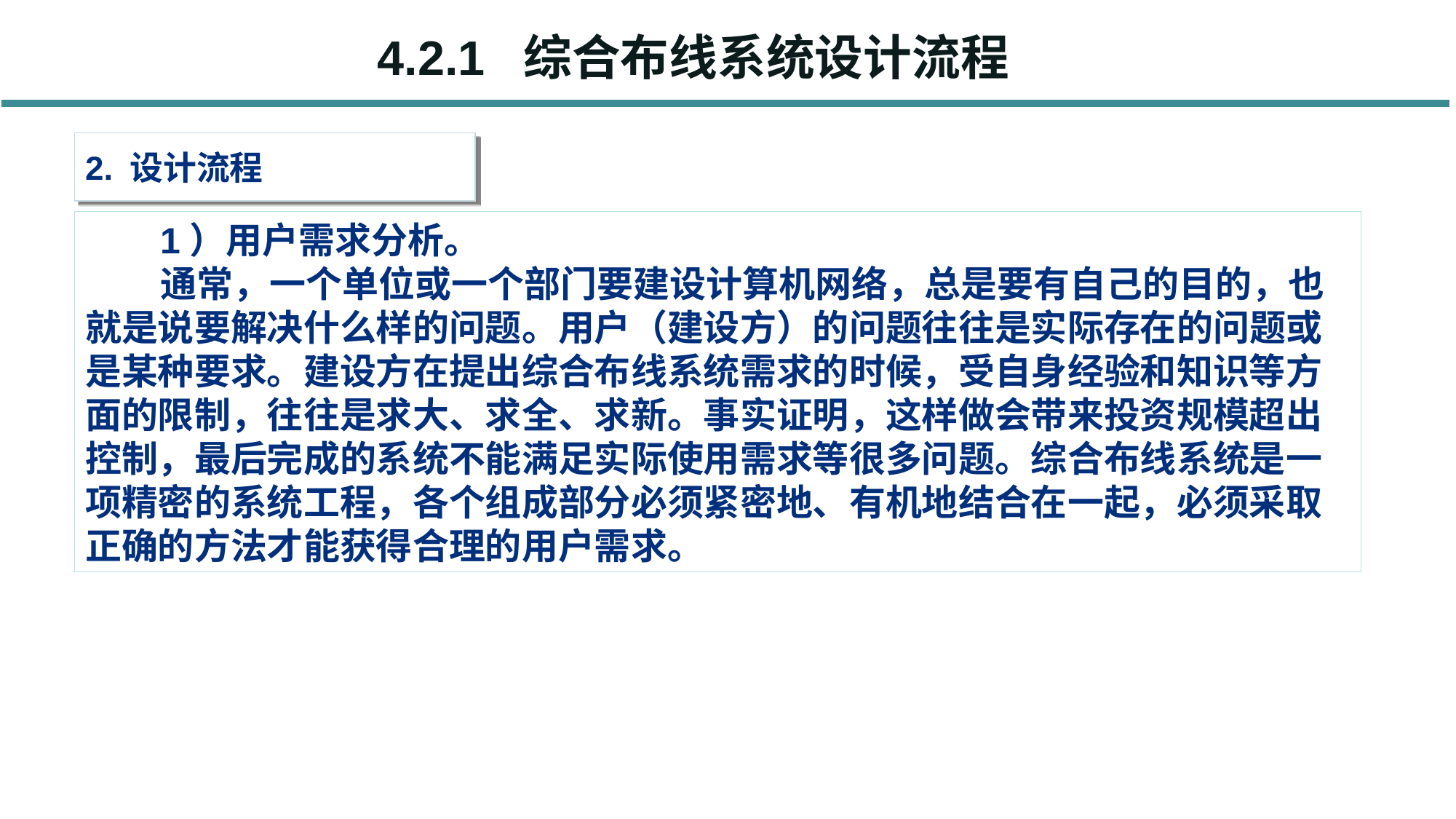

4.2.1  综合布线系统设计流程
2. 设计流程
1）用户需求分析。
通常，一个单位或一个部门要建设计算机网络，总是要有自己的目的，也就是说要解决什么样的问题。用户（建设方）的问题往往是实际存在的问题或是某种要求。建设方在提出综合布线系统需求的时候，受自身经验和知识等方面的限制，往往是求大、求全、求新。事实证明，这样做会带来投资规模超出控制，最后完成的系统不能满足实际使用需求等很多问题。综合布线系统是一项精密的系统工程，各个组成部分必须紧密地、有机地结合在一起，必须采取正确的方法才能获得合理的用户需求。